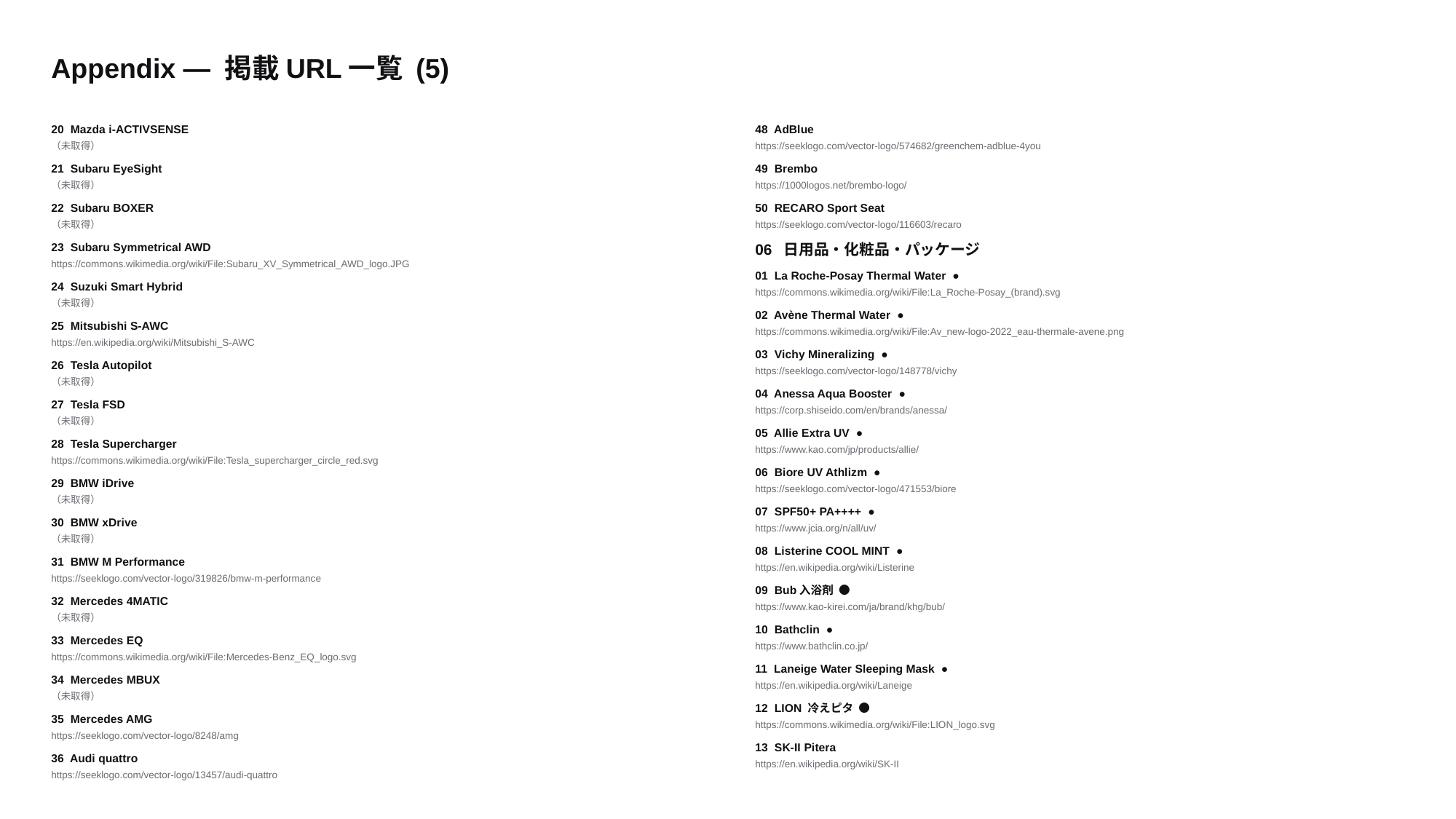

Appendix — 掲載URL一覧 (5)
20  Mazda i-ACTIVSENSE
48  AdBlue
（未取得）
https://seeklogo.com/vector-logo/574682/greenchem-adblue-4you
21  Subaru EyeSight
49  Brembo
（未取得）
https://1000logos.net/brembo-logo/
22  Subaru BOXER
50  RECARO Sport Seat
（未取得）
https://seeklogo.com/vector-logo/116603/recaro
23  Subaru Symmetrical AWD
06  日用品・化粧品・パッケージ
https://commons.wikimedia.org/wiki/File:Subaru_XV_Symmetrical_AWD_logo.JPG
01  La Roche-Posay Thermal Water  ●
24  Suzuki Smart Hybrid
https://commons.wikimedia.org/wiki/File:La_Roche-Posay_(brand).svg
（未取得）
02  Avène Thermal Water  ●
25  Mitsubishi S-AWC
https://commons.wikimedia.org/wiki/File:Av_new-logo-2022_eau-thermale-avene.png
https://en.wikipedia.org/wiki/Mitsubishi_S-AWC
03  Vichy Mineralizing  ●
26  Tesla Autopilot
https://seeklogo.com/vector-logo/148778/vichy
（未取得）
04  Anessa Aqua Booster  ●
27  Tesla FSD
https://corp.shiseido.com/en/brands/anessa/
（未取得）
05  Allie Extra UV  ●
28  Tesla Supercharger
https://www.kao.com/jp/products/allie/
https://commons.wikimedia.org/wiki/File:Tesla_supercharger_circle_red.svg
06  Biore UV Athlizm  ●
29  BMW iDrive
https://seeklogo.com/vector-logo/471553/biore
（未取得）
07  SPF50+ PA++++  ●
30  BMW xDrive
https://www.jcia.org/n/all/uv/
（未取得）
08  Listerine COOL MINT  ●
31  BMW M Performance
https://en.wikipedia.org/wiki/Listerine
https://seeklogo.com/vector-logo/319826/bmw-m-performance
09  Bub入浴剤  ●
32  Mercedes 4MATIC
https://www.kao-kirei.com/ja/brand/khg/bub/
（未取得）
10  Bathclin  ●
33  Mercedes EQ
https://www.bathclin.co.jp/
https://commons.wikimedia.org/wiki/File:Mercedes-Benz_EQ_logo.svg
11  Laneige Water Sleeping Mask  ●
34  Mercedes MBUX
https://en.wikipedia.org/wiki/Laneige
（未取得）
12  LION 冷えピタ  ●
35  Mercedes AMG
https://commons.wikimedia.org/wiki/File:LION_logo.svg
https://seeklogo.com/vector-logo/8248/amg
13  SK-II Pitera
36  Audi quattro
https://en.wikipedia.org/wiki/SK-II
https://seeklogo.com/vector-logo/13457/audi-quattro